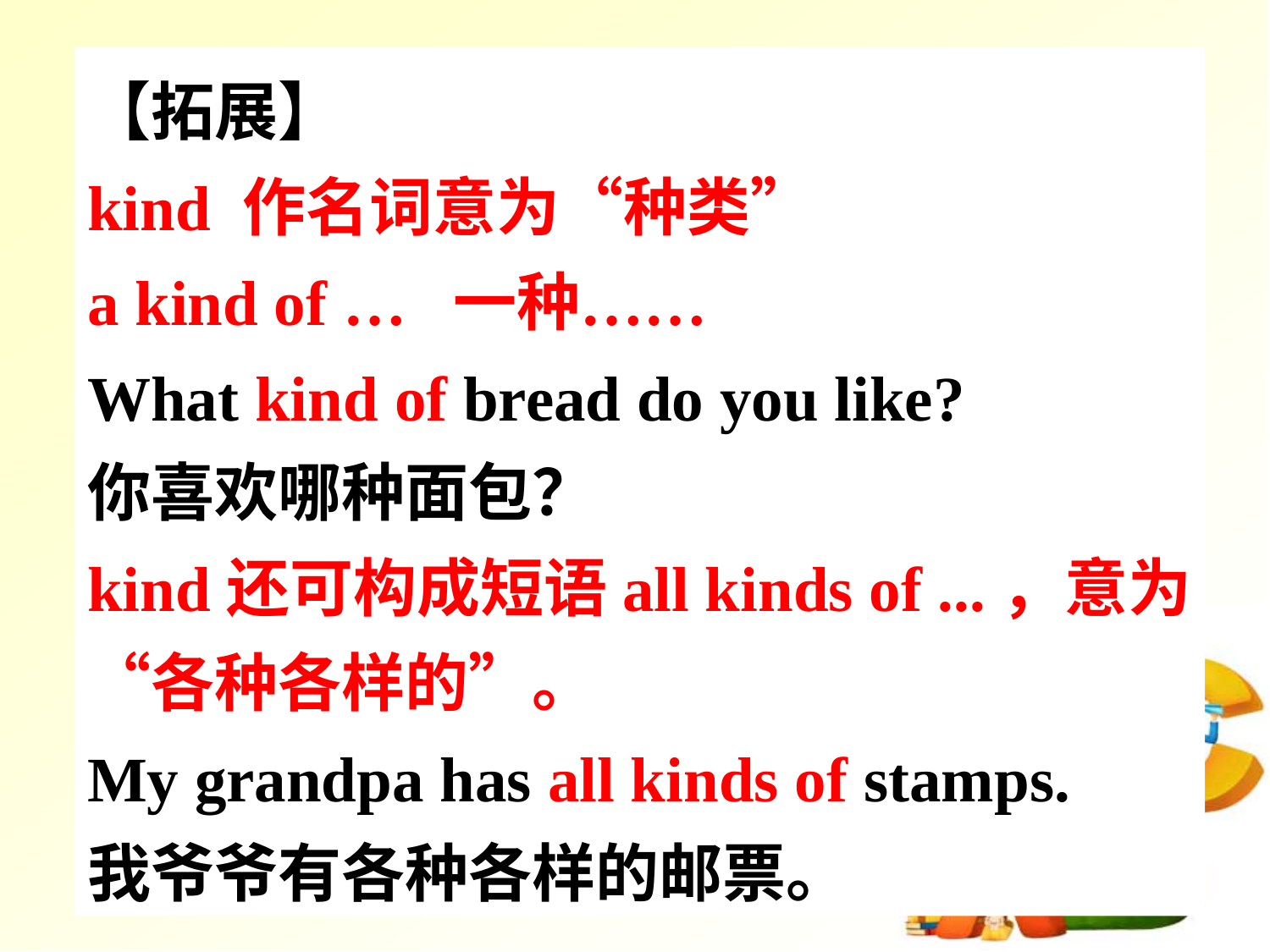

【拓展】
kind 作名词意为“种类”
a kind of …  一种……
What kind of bread do you like?
你喜欢哪种面包？
kind还可构成短语all kinds of ...，意为“各种各样的”。
My grandpa has all kinds of stamps.
我爷爷有各种各样的邮票。